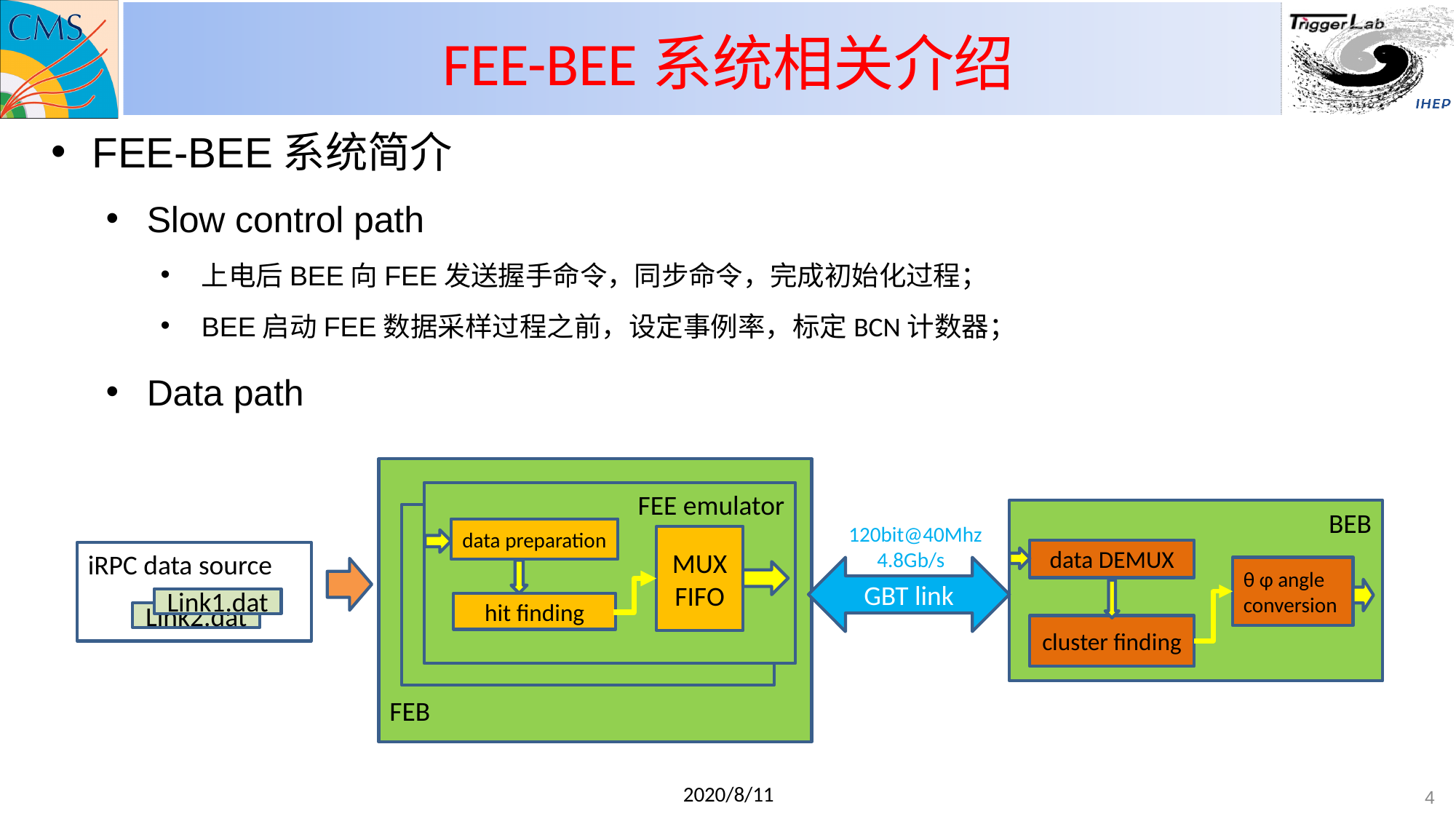

# FEE-BEE系统相关介绍
FEE-BEE系统简介
Slow control path
上电后BEE向FEE发送握手命令，同步命令，完成初始化过程；
BEE启动FEE数据采样过程之前，设定事例率，标定BCN计数器；
Data path

FEB
FEE emulator
BEB
FEB emulator
120bit@40Mhz
      4.8Gb/s
data preparation
MUX FIFO

data DEMUX
iRPC data source

GBT link
θ φ angle conversion

Link1.dat
hit finding
Link2.dat
cluster finding
2020/8/11
4